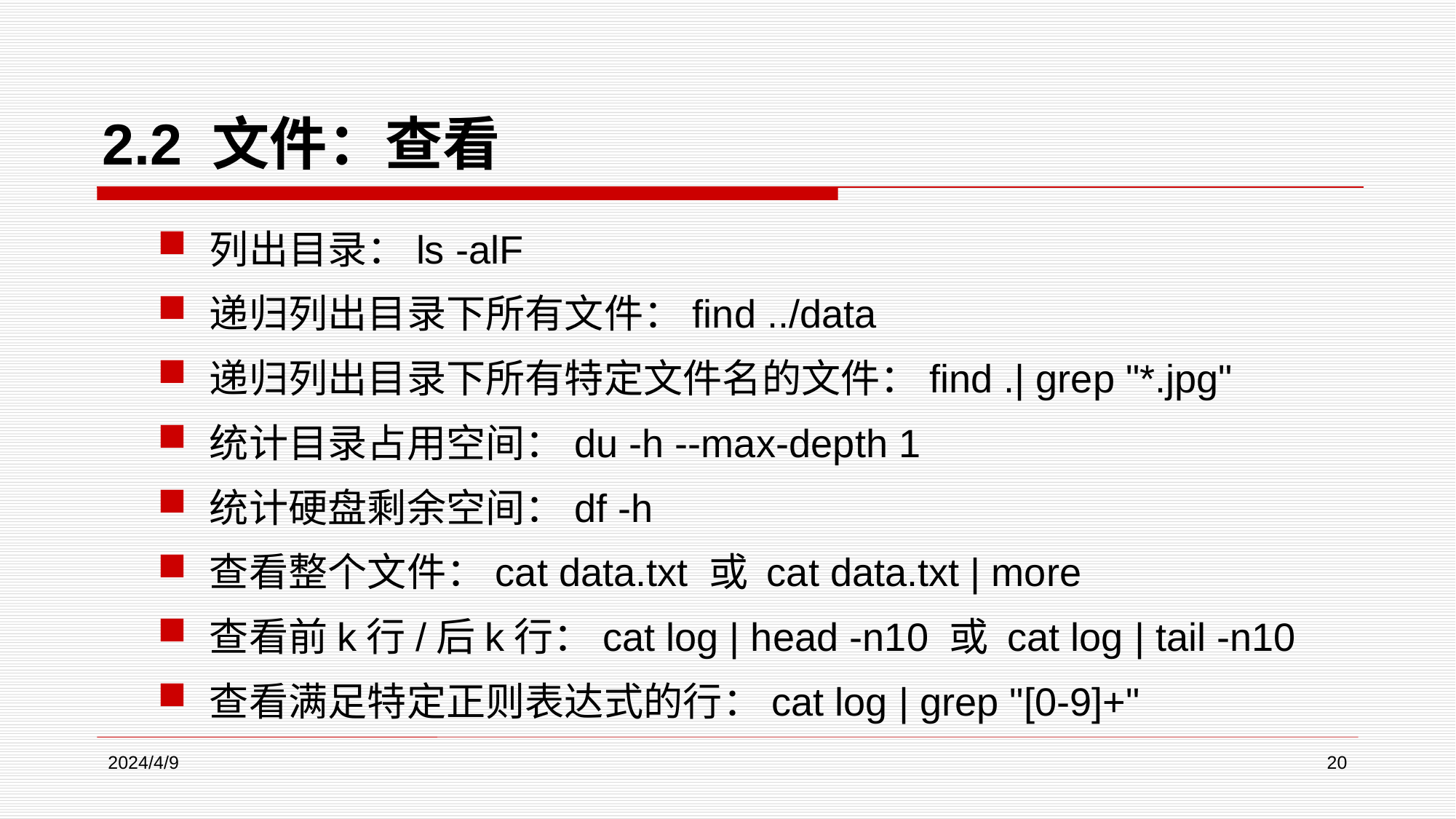

# 2.2 文件：查看
列出目录：ls -alF
递归列出目录下所有文件：find ../data
递归列出目录下所有特定文件名的文件：find .| grep "*.jpg"
统计目录占用空间：du -h --max-depth 1
统计硬盘剩余空间：df -h
查看整个文件：cat data.txt 或 cat data.txt | more
查看前k行/后k行：cat log | head -n10 或 cat log | tail -n10
查看满足特定正则表达式的行：cat log | grep "[0-9]+"
2024/4/9
20